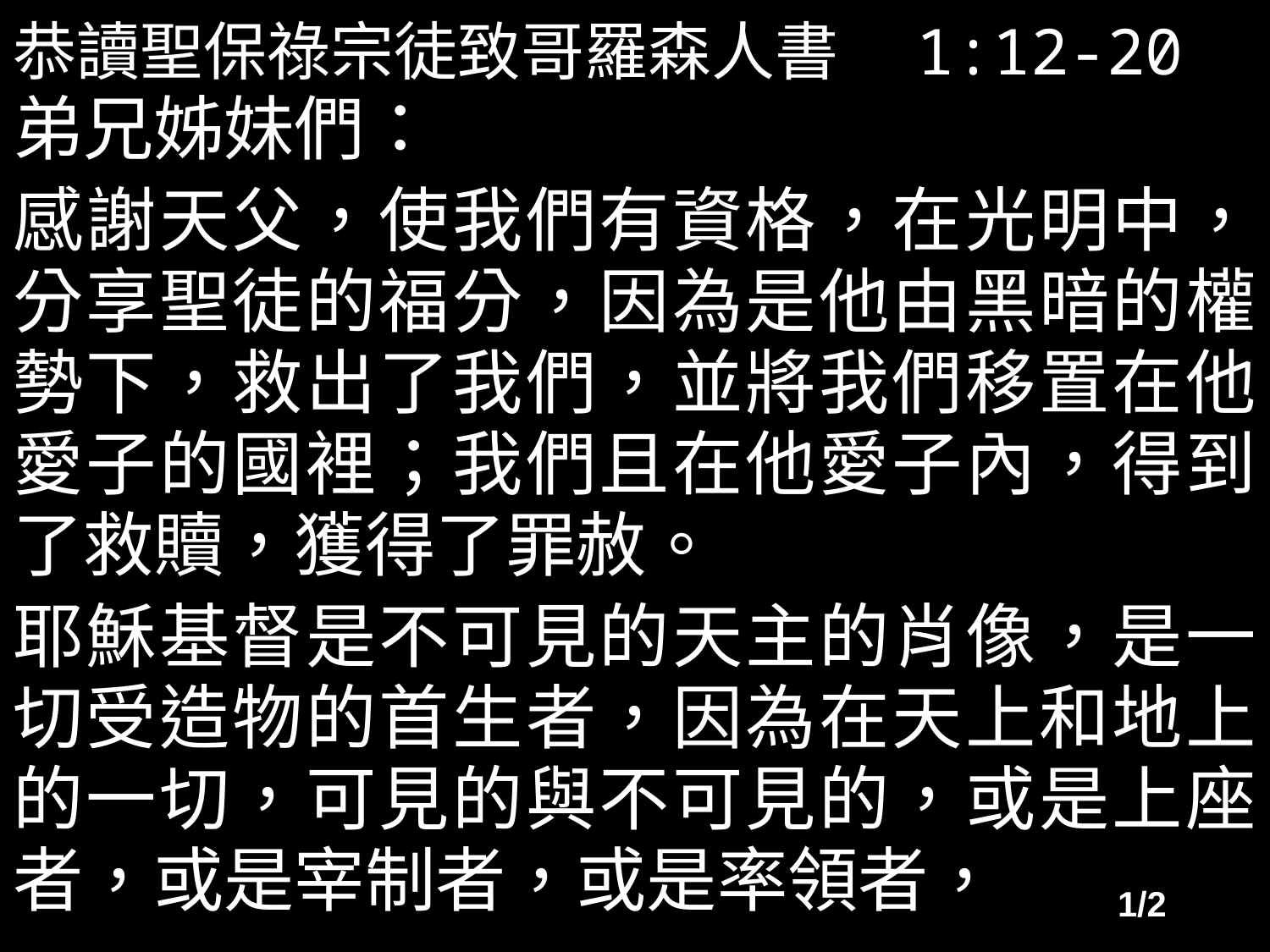

恭讀聖保祿宗徒致哥羅森人書　1:12-20
弟兄姊妹們：
感謝天父，使我們有資格，在光明中，分享聖徒的福分，因為是他由黑暗的權勢下，救出了我們，並將我們移置在他愛子的國裡；我們且在他愛子內，得到了救贖，獲得了罪赦。
耶穌基督是不可見的天主的肖像，是一切受造物的首生者，因為在天上和地上的一切，可見的與不可見的，或是上座者，或是宰制者，或是率領者，
1/2